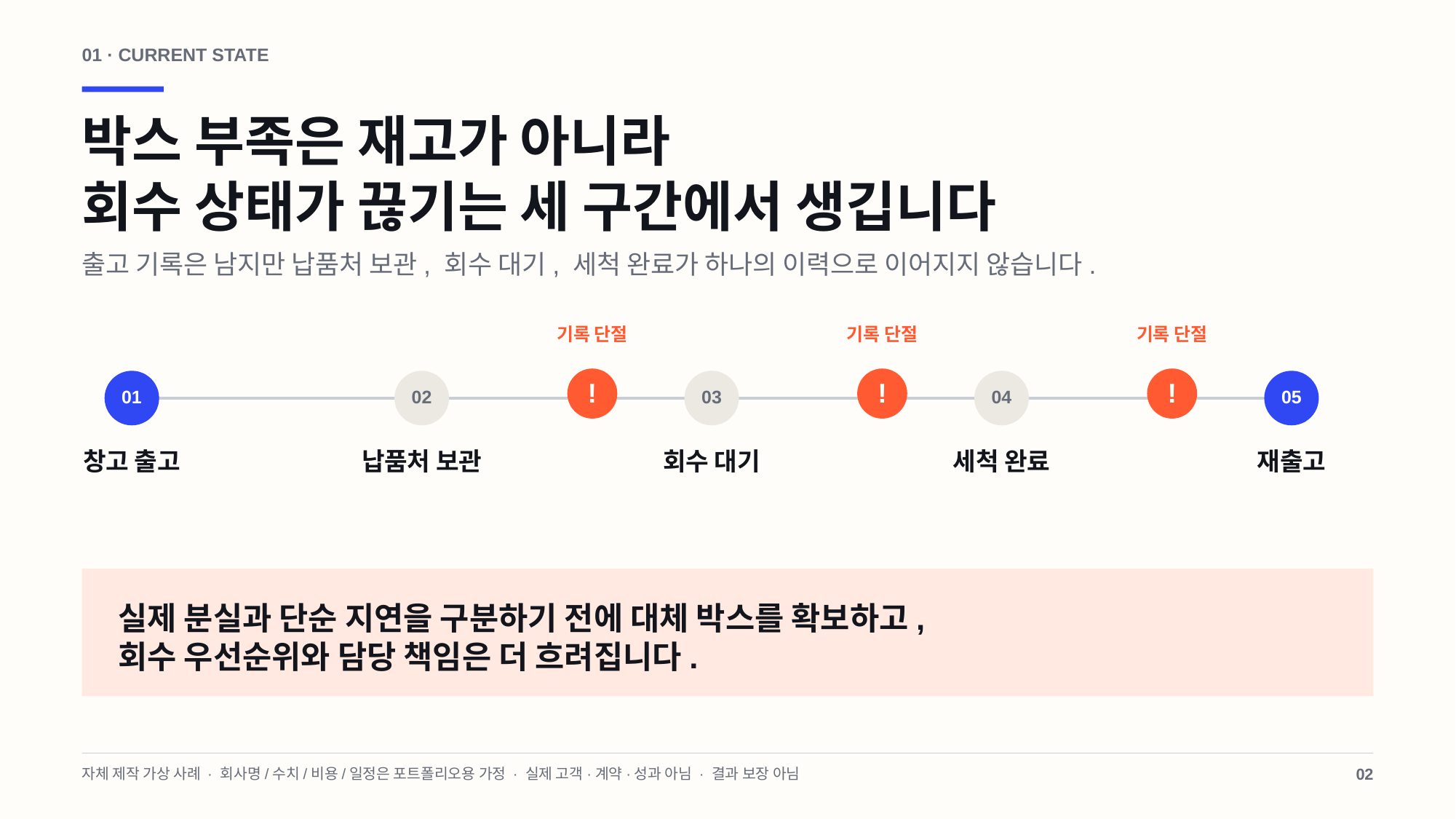

01 · CURRENT STATE

박스 부족은 재고가 아니라
회수 상태가 끊기는 세 구간에서 생깁니다
출고 기록은 남지만 납품처 보관, 회수 대기, 세척 완료가 하나의 이력으로 이어지지 않습니다.
기록 단절
기록 단절
기록 단절

!
!
!
01
02
03
04
05
창고 출고
납품처 보관
회수 대기
세척 완료
재출고

실제 분실과 단순 지연을 구분하기 전에 대체 박스를 확보하고,
회수 우선순위와 담당 책임은 더 흐려집니다.
자체 제작 가상 사례 · 회사명/수치/비용/일정은 포트폴리오용 가정 · 실제 고객·계약·성과 아님 · 결과 보장 아님
02